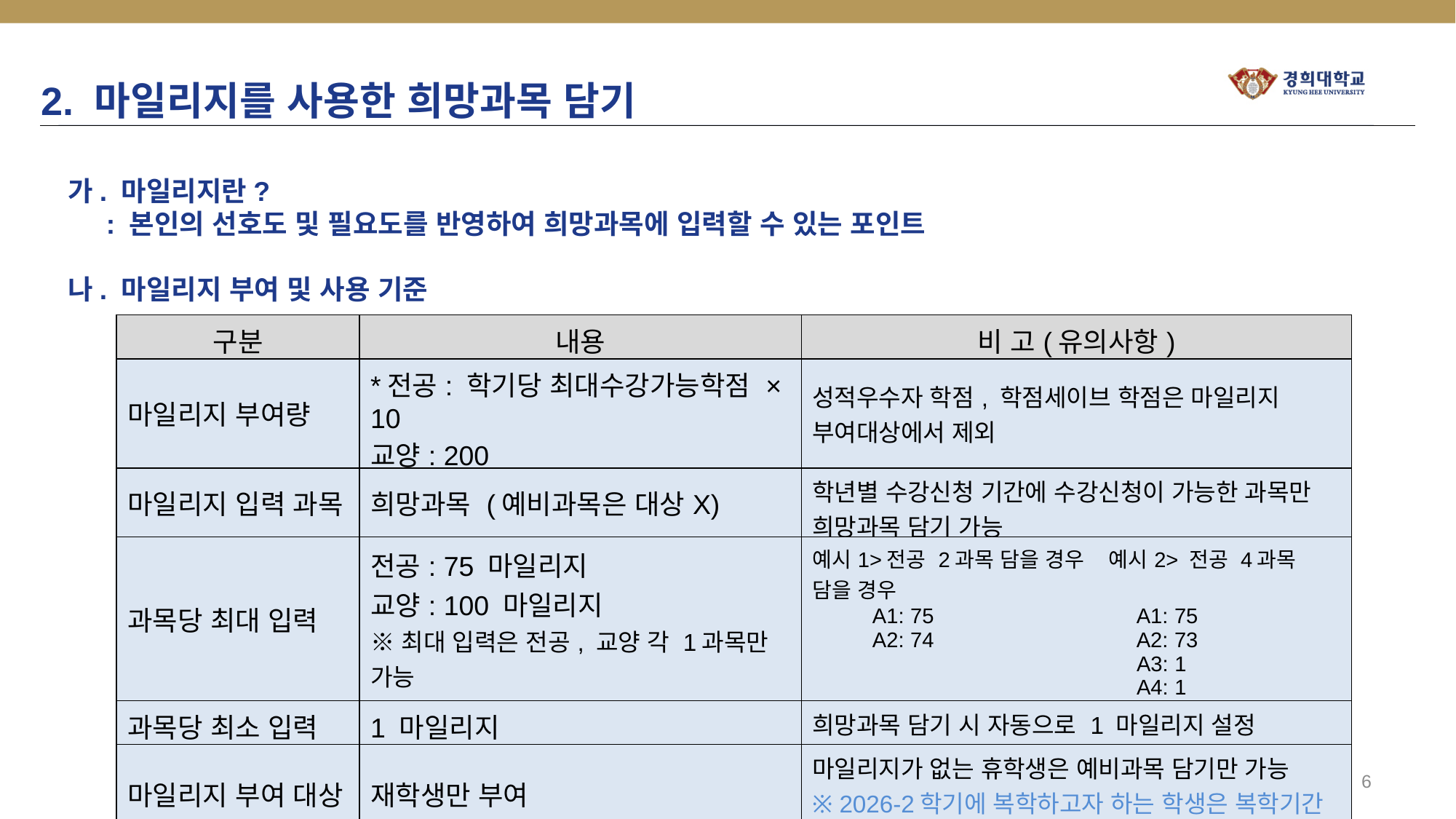

2. 마일리지를 사용한 희망과목 담기
가. 마일리지란?
     : 본인의 선호도 및 필요도를 반영하여 희망과목에 입력할 수 있는 포인트

나. 마일리지 부여 및 사용 기준
| 구분 | 내용 | 비 고(유의사항) |
| --- | --- | --- |
| 마일리지 부여량 | \*전공: 학기당 최대수강가능학점 × 10 교양: 200 | 성적우수자 학점, 학점세이브 학점은 마일리지 부여대상에서 제외 |
| 마일리지 입력 과목 | 희망과목 (예비과목은 대상X) | 학년별 수강신청 기간에 수강신청이 가능한 과목만 희망과목 담기 가능 |
| 과목당 최대 입력 | 전공: 75 마일리지 교양: 100 마일리지 ※최대 입력은 전공, 교양 각 1과목만 가능 | 예시1>전공 2과목 담을 경우 예시2> 전공 4과목 담을 경우 A1: 75 A1: 75 A2: 74 A2: 73 A3: 1 A4: 1 |
| 과목당 최소 입력 | 1 마일리지 | 희망과목 담기 시 자동으로 1 마일리지 설정 |
| 마일리지 부여 대상 | 재학생만 부여 | 마일리지가 없는 휴학생은 예비과목 담기만 가능 ※ 2026-2학기에 복학하고자 하는 학생은 복학기간(~7.15)내에 복학신청 필요 |
*[붙임]단과대학별 마일리지 참조
6